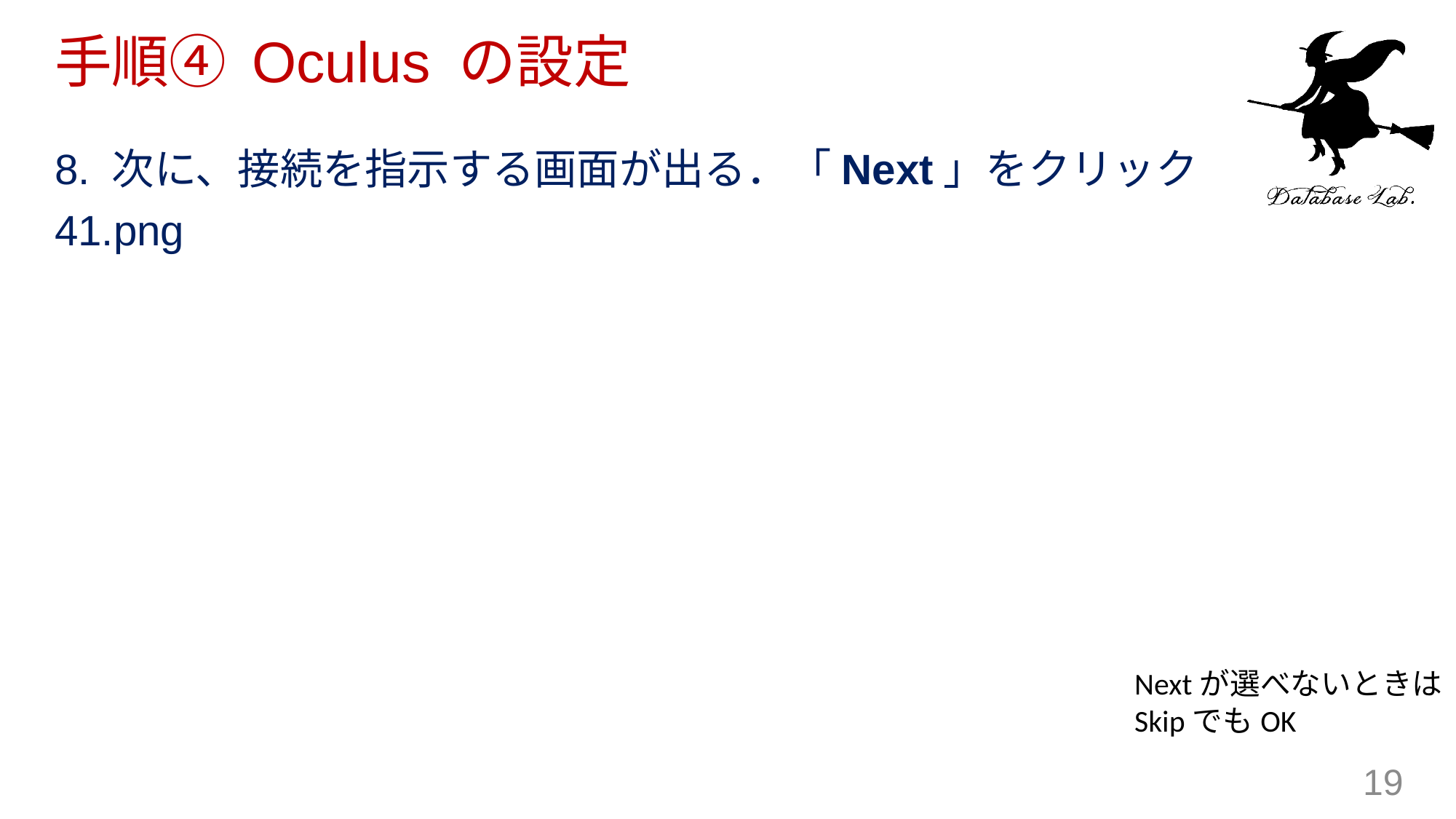

# 手順④ Oculus の設定
8. 次に、接続を指示する画面が出る．「Next」をクリック
41.png
Nextが選べないときは
SkipでもOK
19